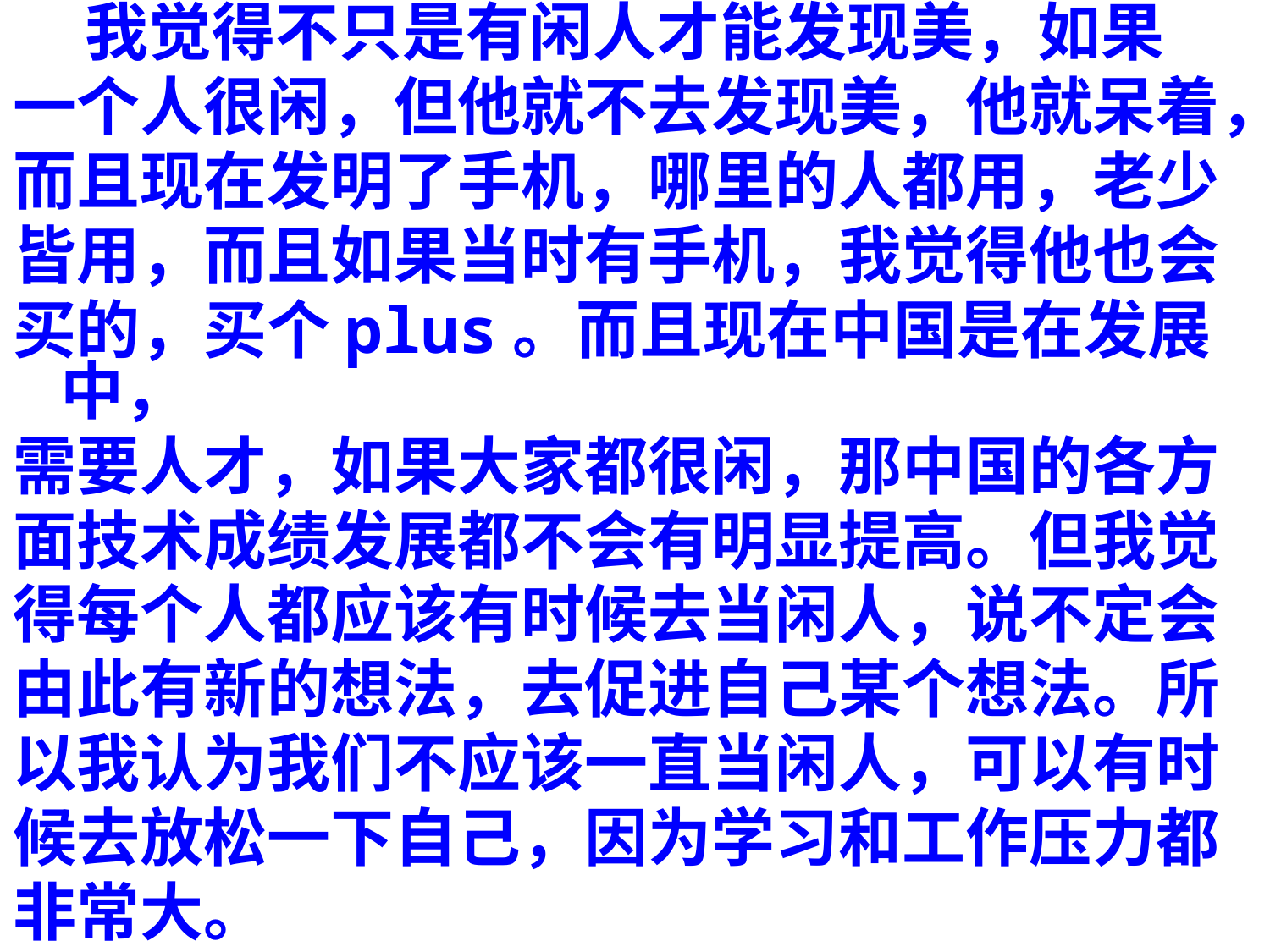

我觉得不只是有闲人才能发现美，如果
一个人很闲，但他就不去发现美，他就呆着，
而且现在发明了手机，哪里的人都用，老少
皆用，而且如果当时有手机，我觉得他也会
买的，买个plus。而且现在中国是在发展中，
需要人才，如果大家都很闲，那中国的各方
面技术成绩发展都不会有明显提高。但我觉
得每个人都应该有时候去当闲人，说不定会
由此有新的想法，去促进自己某个想法。所
以我认为我们不应该一直当闲人，可以有时
候去放松一下自己，因为学习和工作压力都
非常大。